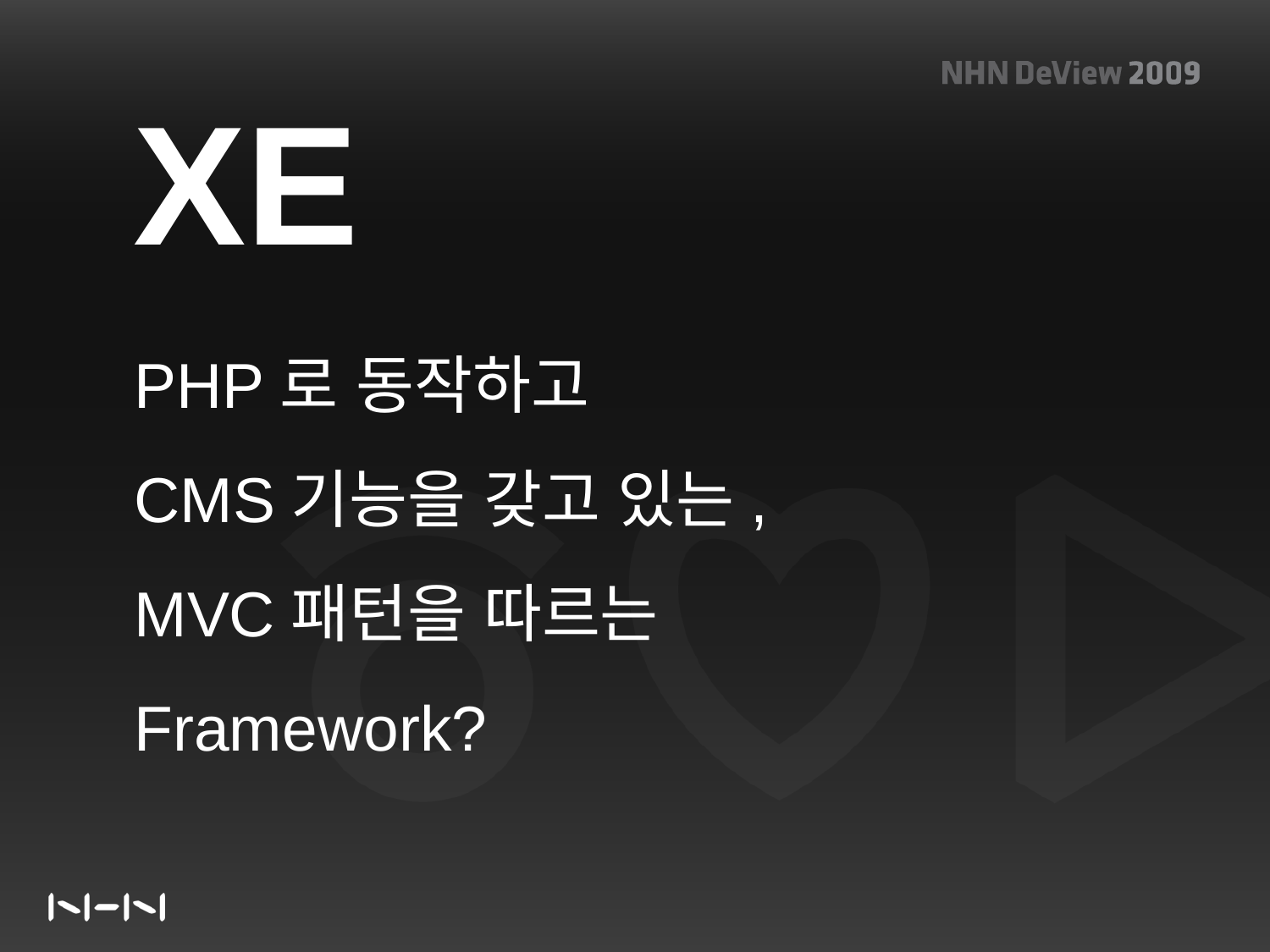

XE
PHP로 동작하고
CMS기능을 갖고 있는,
MVC패턴을 따르는
Framework?